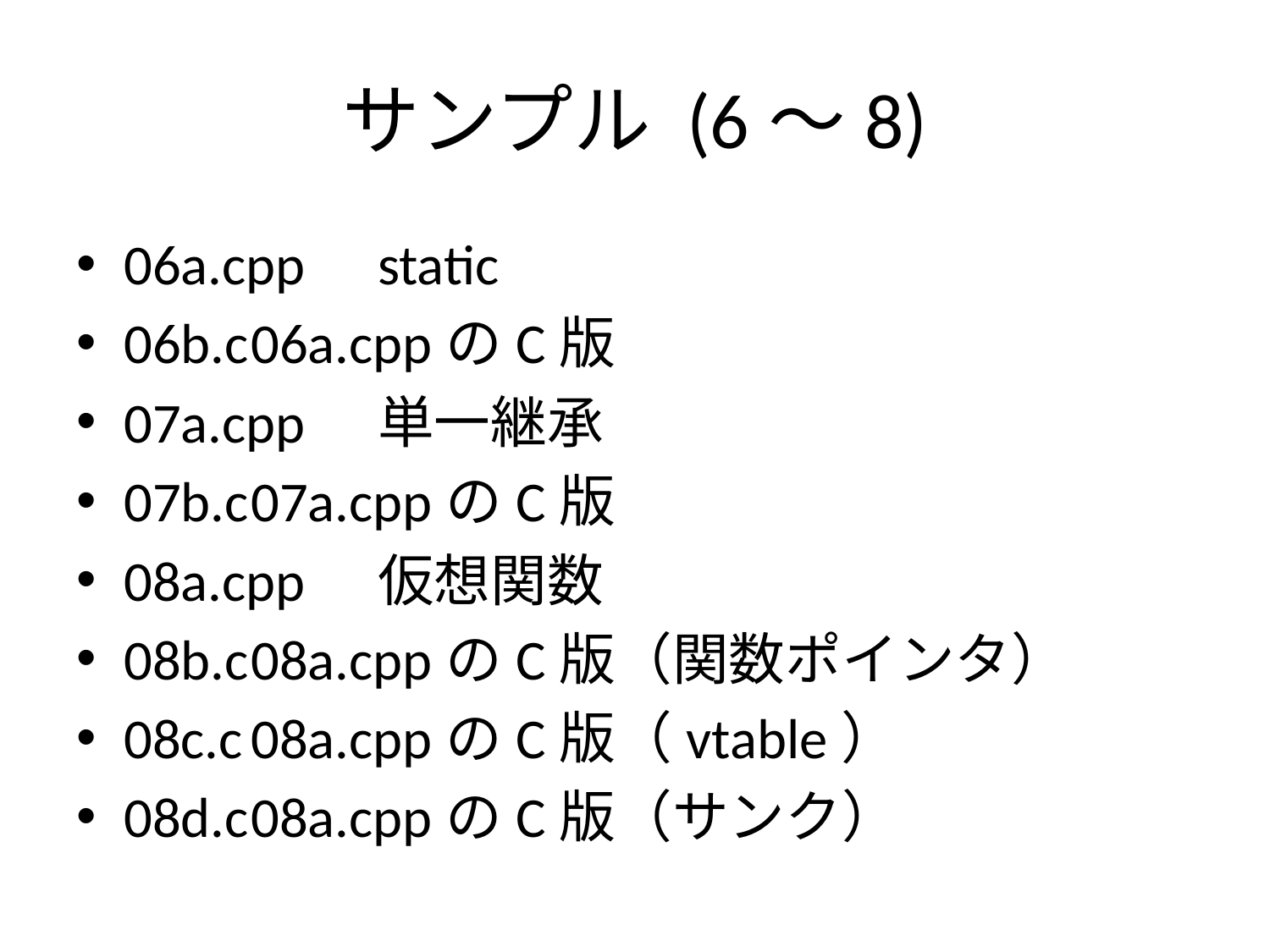

# サンプル (6～8)
06a.cpp	static
06b.c	06a.cppのC版
07a.cpp	単一継承
07b.c	07a.cppのC版
08a.cpp	仮想関数
08b.c	08a.cppのC版（関数ポインタ）
08c.c	08a.cppのC版（vtable）
08d.c	08a.cppのC版（サンク）